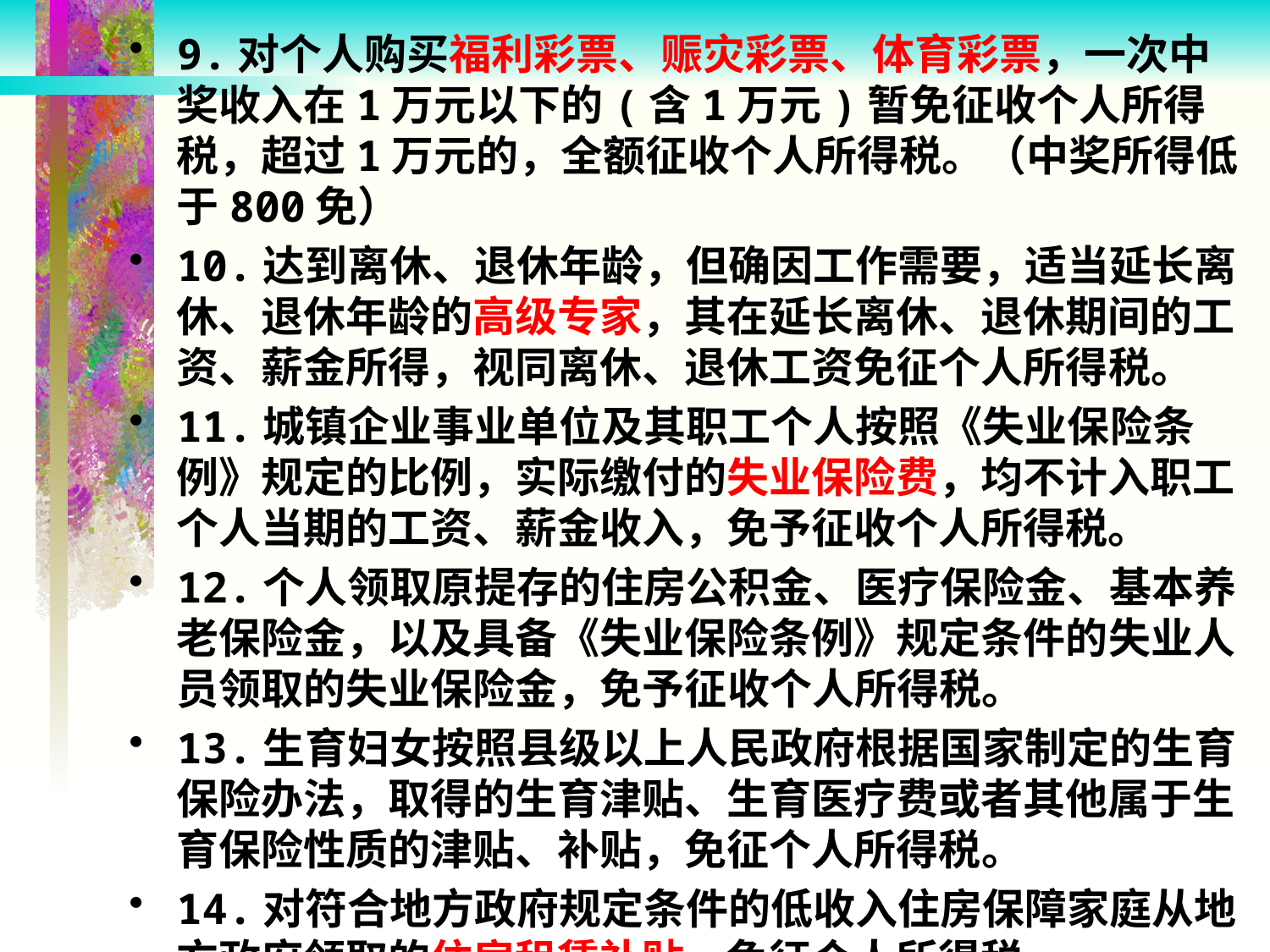

9.对个人购买福利彩票、赈灾彩票、体育彩票，一次中奖收入在1万元以下的(含1万元)暂免征收个人所得税，超过1万元的，全额征收个人所得税。（中奖所得低于800免）
10.达到离休、退休年龄，但确因工作需要，适当延长离休、退休年龄的高级专家，其在延长离休、退休期间的工资、薪金所得，视同离休、退休工资免征个人所得税。
11.城镇企业事业单位及其职工个人按照《失业保险条例》规定的比例，实际缴付的失业保险费，均不计入职工个人当期的工资、薪金收入，免予征收个人所得税。
12.个人领取原提存的住房公积金、医疗保险金、基本养老保险金，以及具备《失业保险条例》规定条件的失业人员领取的失业保险金，免予征收个人所得税。
13.生育妇女按照县级以上人民政府根据国家制定的生育保险办法，取得的生育津贴、生育医疗费或者其他属于生育保险性质的津贴、补贴，免征个人所得税。
14.对符合地方政府规定条件的低收入住房保障家庭从地方政府领取的住房租赁补贴，免征个人所得税。